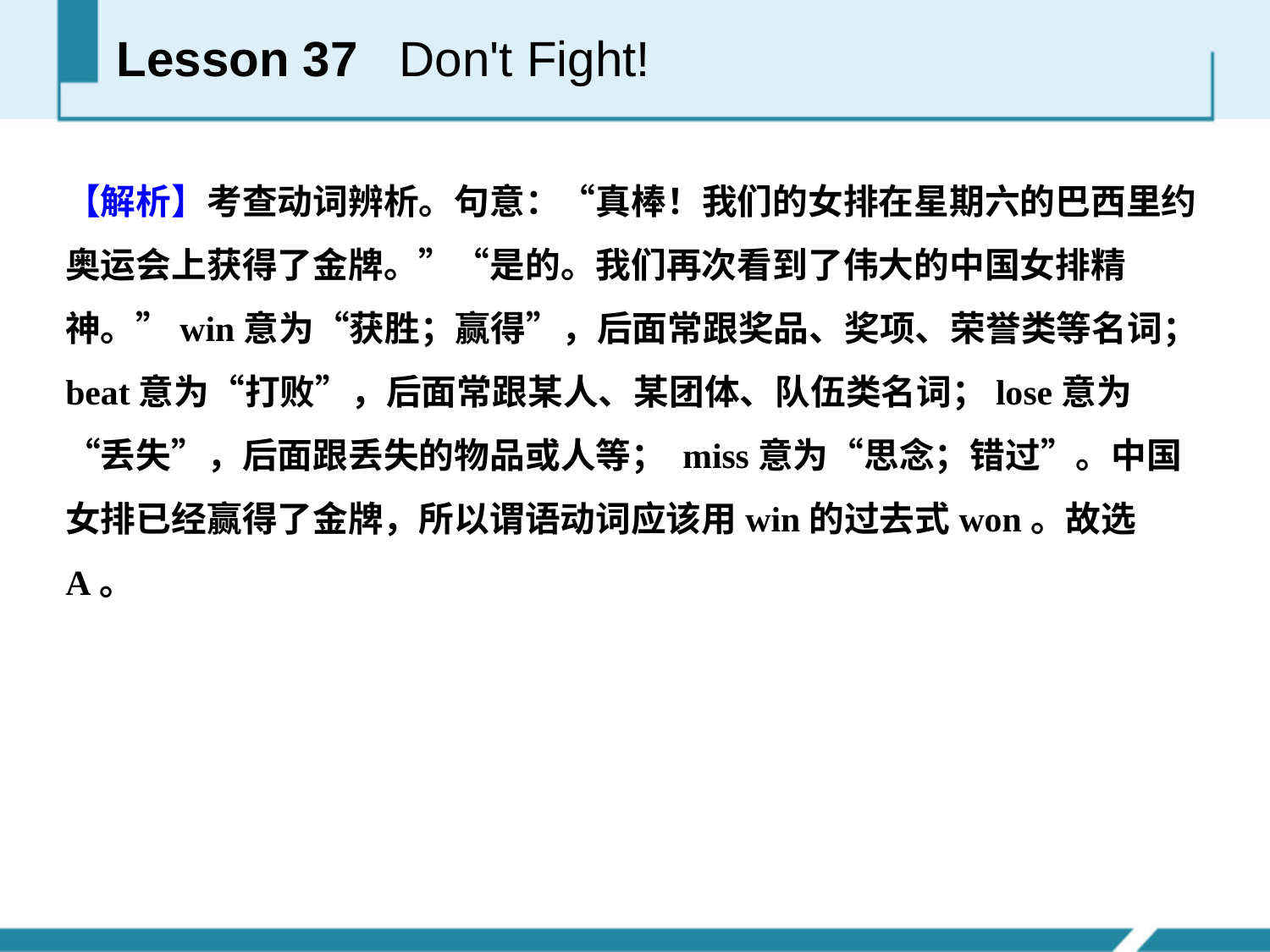

【解析】考查动词辨析。句意：“真棒！我们的女排在星期六的巴西里约奥运会上获得了金牌。”“是的。我们再次看到了伟大的中国女排精神。”win意为“获胜；赢得”，后面常跟奖品、奖项、荣誉类等名词；beat意为“打败”，后面常跟某人、某团体、队伍类名词；lose意为“丢失”，后面跟丢失的物品或人等； miss意为“思念；错过”。中国女排已经赢得了金牌，所以谓语动词应该用win的过去式won。故选A。